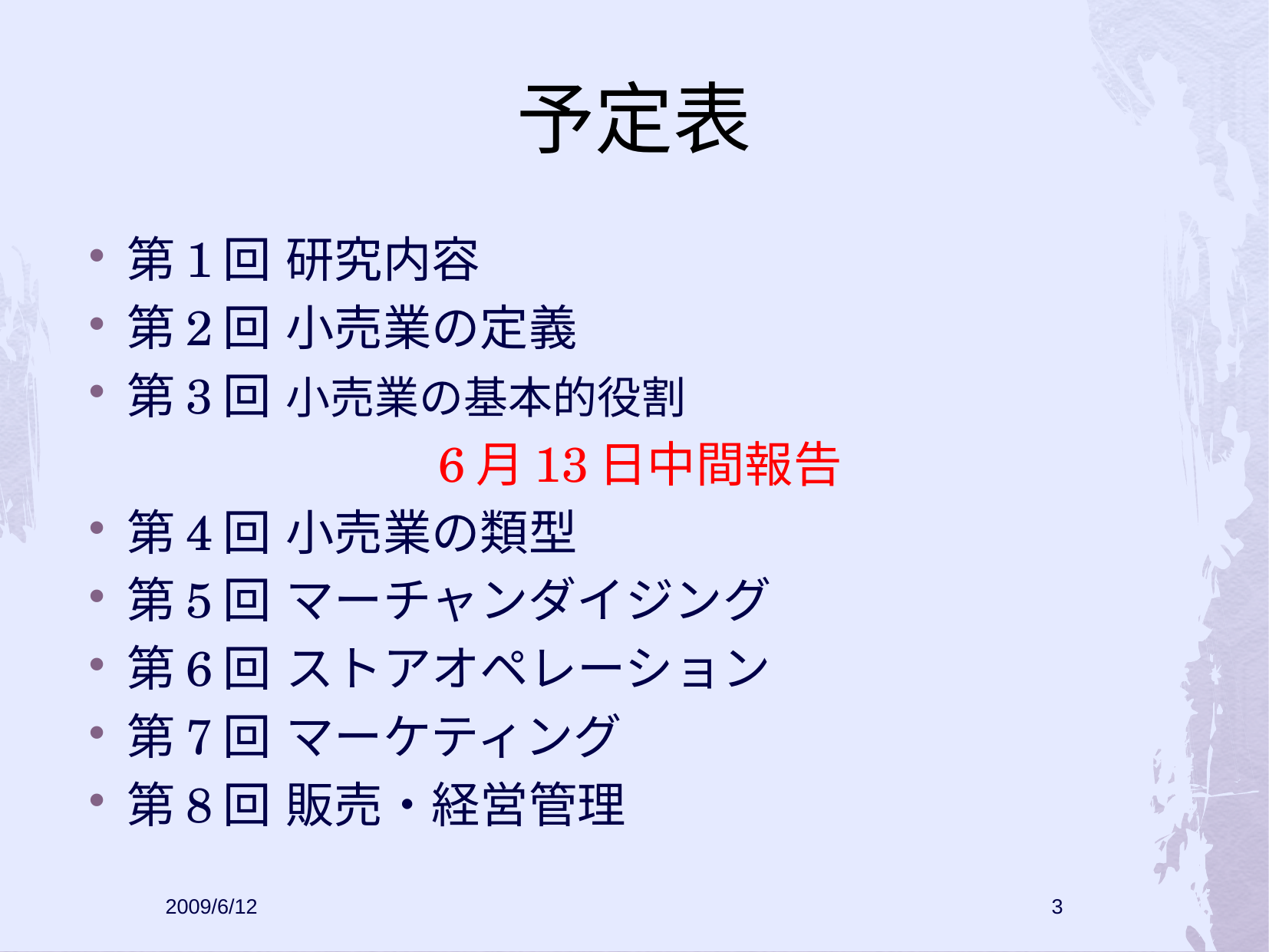

# 予定表
第1回	研究内容
第2回	小売業の定義
第3回	小売業の基本的役割
6月13日中間報告
第4回	小売業の類型
第5回	マーチャンダイジング
第6回	ストアオペレーション
第7回	マーケティング
第8回	販売・経営管理
2009/6/12
3